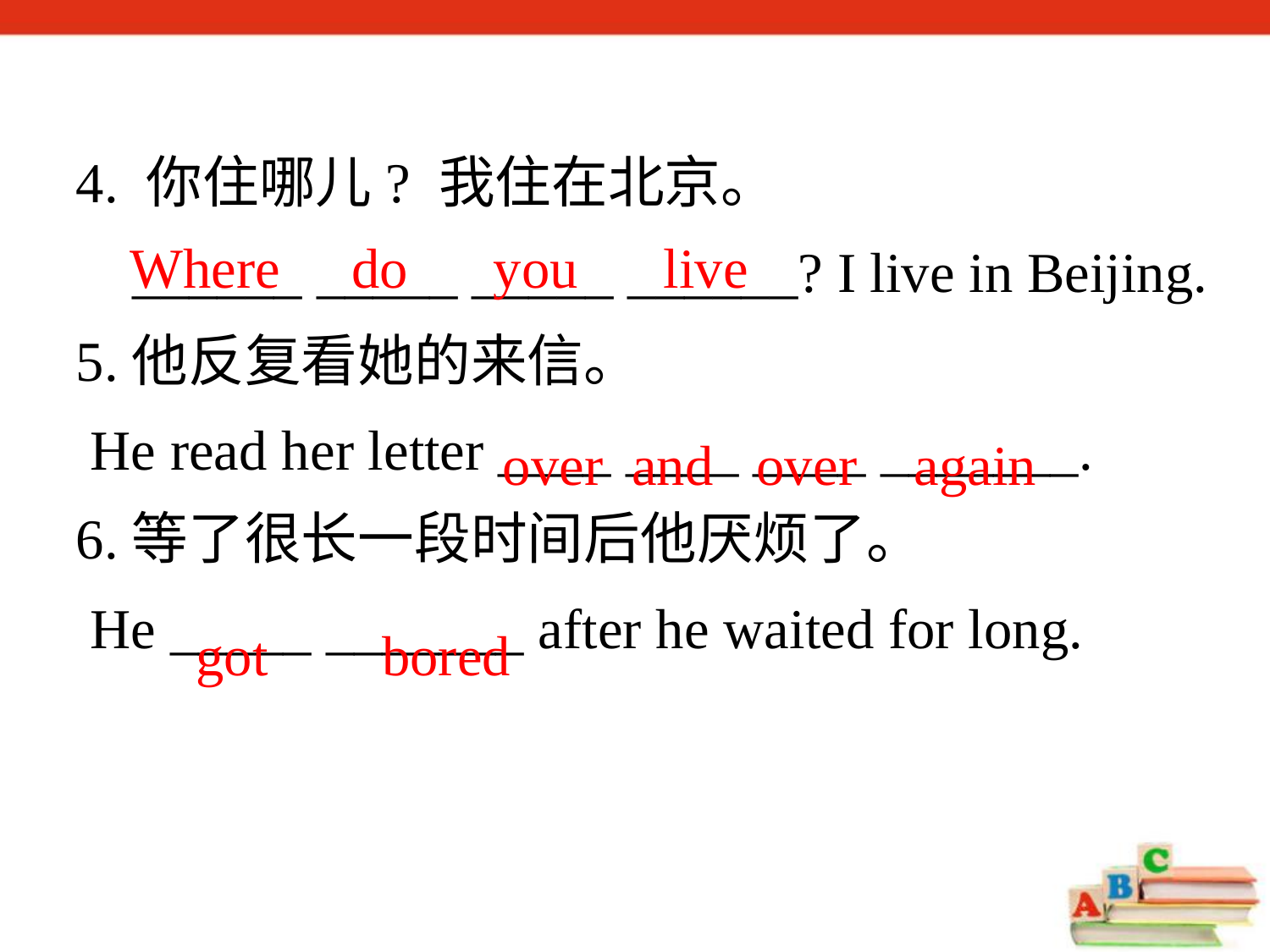

4. 你住哪儿? 我住在北京。
    ______ _____ _____ ______? I live in Beijing.
5.他反复看她的来信。
 He read her letter ____ ____ ____ _______.
6.等了很长一段时间后他厌烦了。
 He _____ _______ after he waited for long.
Where     do      you      live
 over  and   over    again
 got        bored